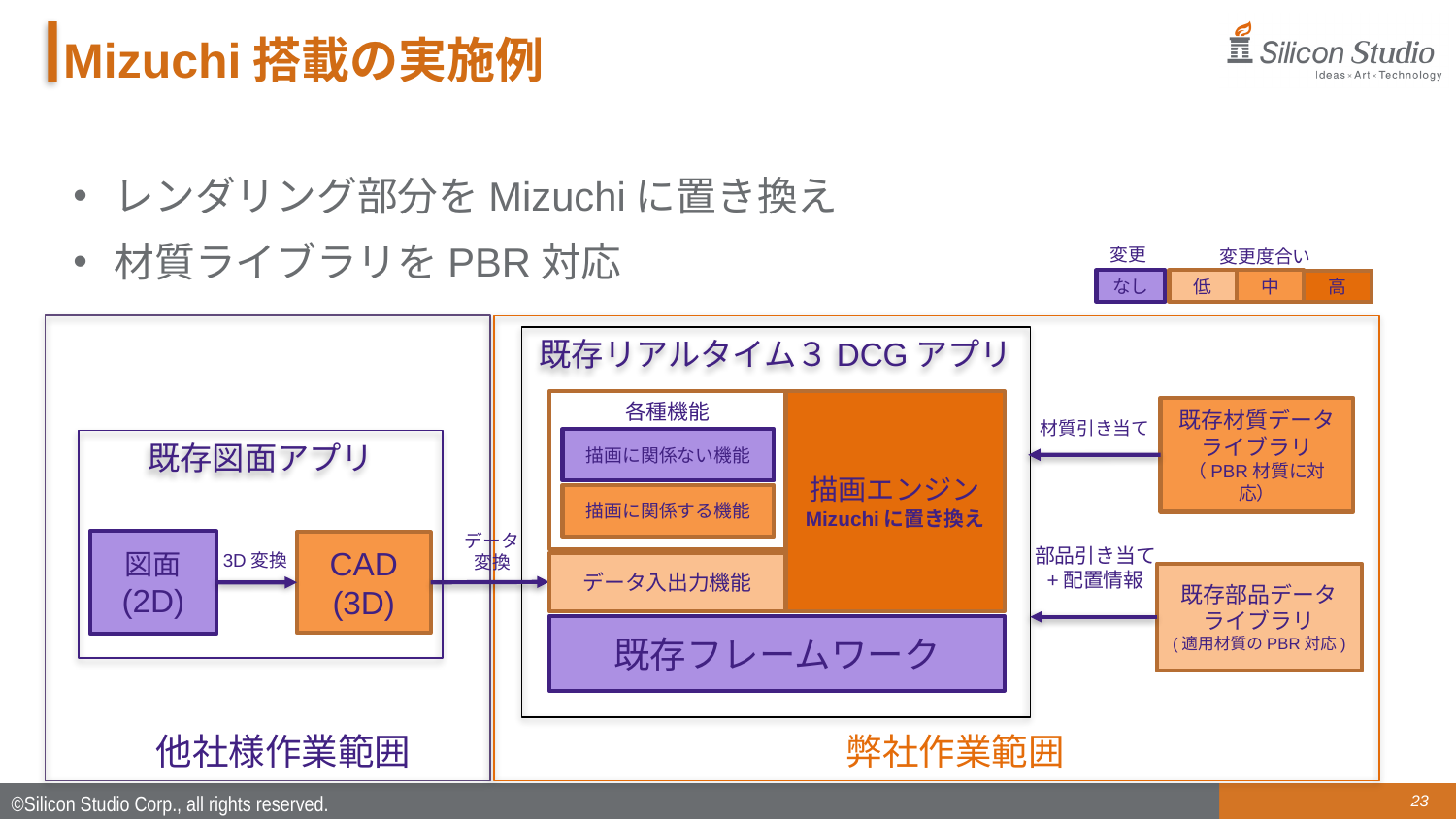

# Mizuchi搭載の実施例
レンダリング部分をMizuchiに置き換え
材質ライブラリをPBR対応
変更
変更度合い
なし
低
中
高

既存リアルタイム３DCGアプリ
各種機能
描画エンジン
Mizuchiに置き換え
既存材質データ
ライブラリ
（PBR材質に対応）
材質引き当て
描画に関係ない機能
既存図面アプリ
描画に関係する機能
データ
変換
図面
(2D)
CAD
(3D)
部品引き当て
+配置情報
3D変換
データ入出力機能
既存部品データ
ライブラリ
(適用材質のPBR対応)
既存フレームワーク
他社様作業範囲
弊社作業範囲